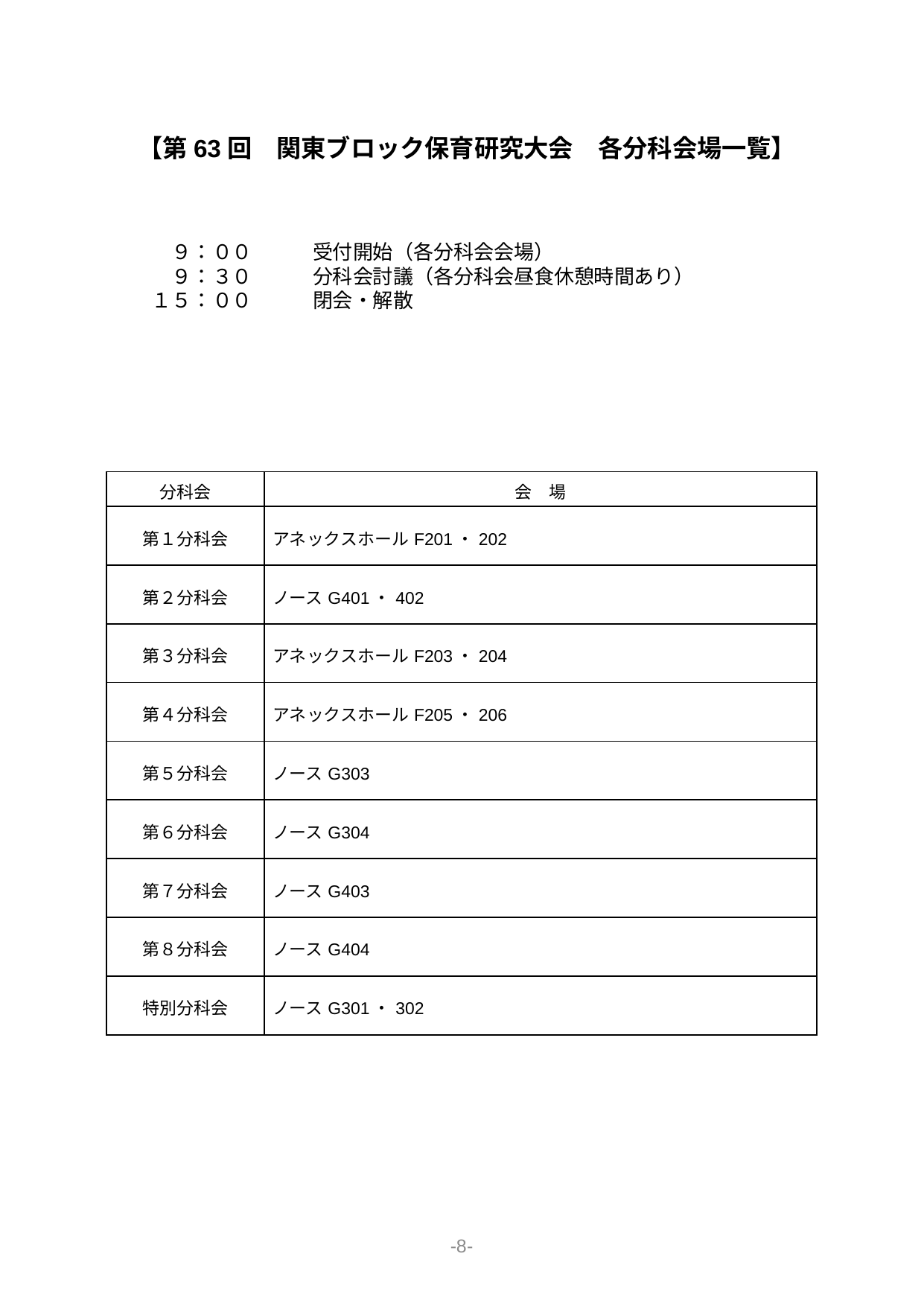

【第63回　関東ブロック保育研究大会　各分科会場一覧】

  　９：００　　　受付開始（各分科会会場）
  　９：３０　　　分科会討議（各分科会昼食休憩時間あり）
  １５：００　　　閉会・解散

| 分科会 | 会　場 |
| --- | --- |
| 第１分科会 | アネックスホールF201・202 |
| 第２分科会 | ノースG401・402 |
| 第３分科会 | アネックスホールF203・204 |
| 第４分科会 | アネックスホールF205・206 |
| 第５分科会 | ノースG303 |
| 第６分科会 | ノースG304 |
| 第７分科会 | ノースG403 |
| 第８分科会 | ノースG404 |
| 特別分科会 | ノースG301・302 |
-8-